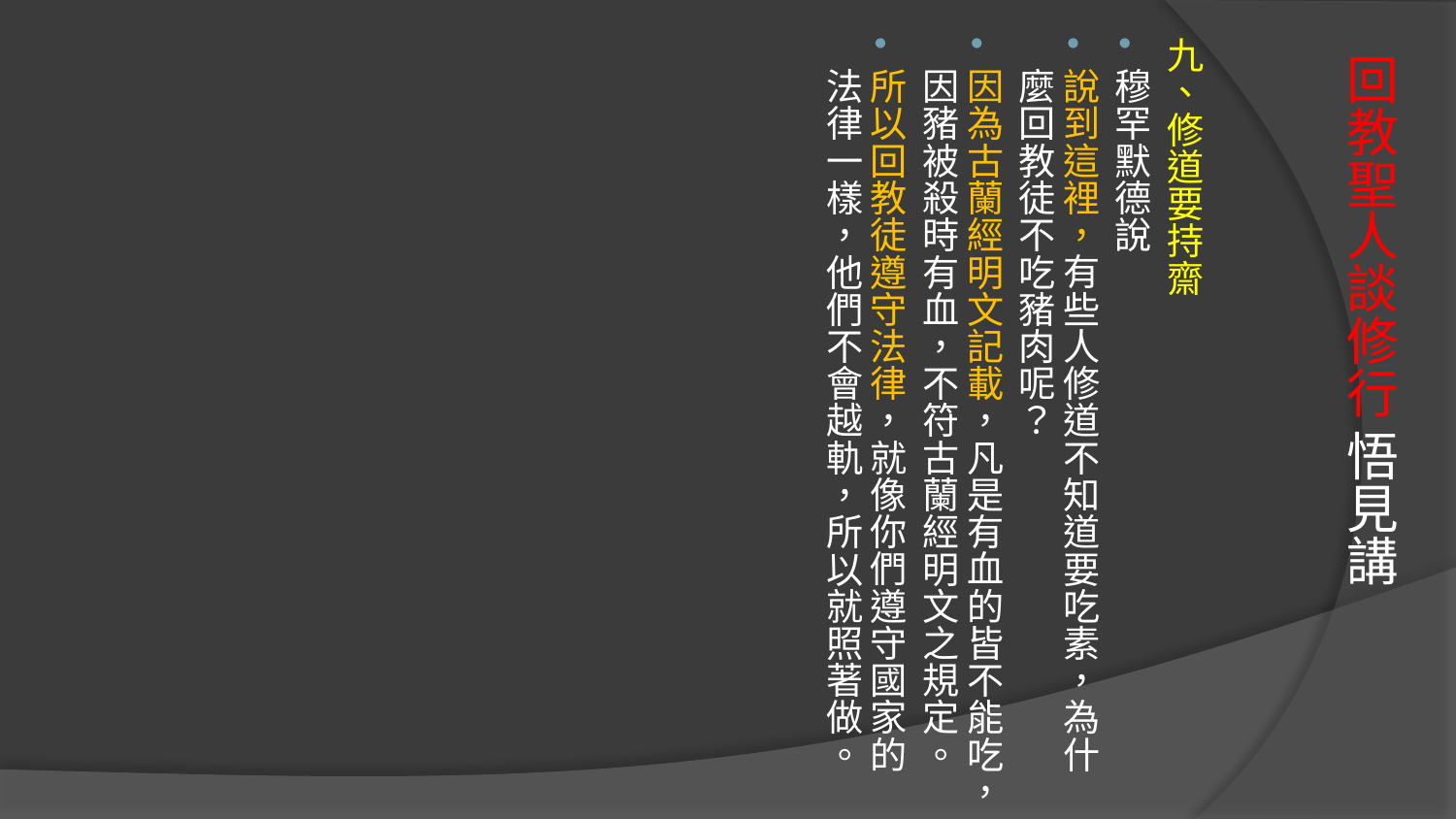

九、修道要持齋
穆罕默德說
說到這裡，有些人修道不知道要吃素，為什麼回教徒不吃豬肉呢？
因為古蘭經明文記載，凡是有血的皆不能吃，因豬被殺時有血，不符古蘭經明文之規定。
所以回教徒遵守法律，就像你們遵守國家的法律一樣，他們不會越軌，所以就照著做。

# 回教聖人談修行 悟見講